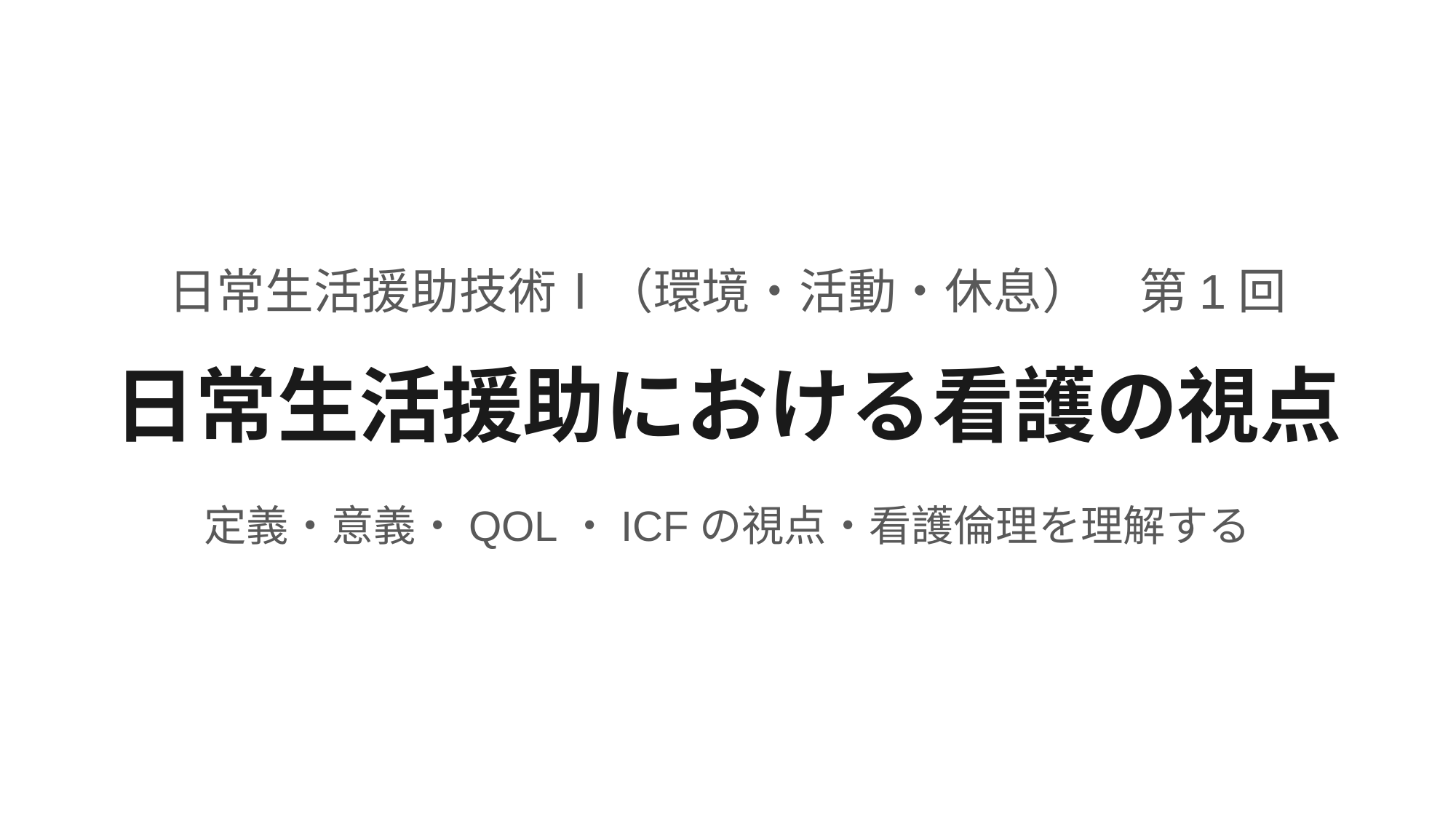

日常生活援助技術Ⅰ（環境・活動・休息）　第1回
日常生活援助における看護の視点
定義・意義・QOL・ICFの視点・看護倫理を理解する